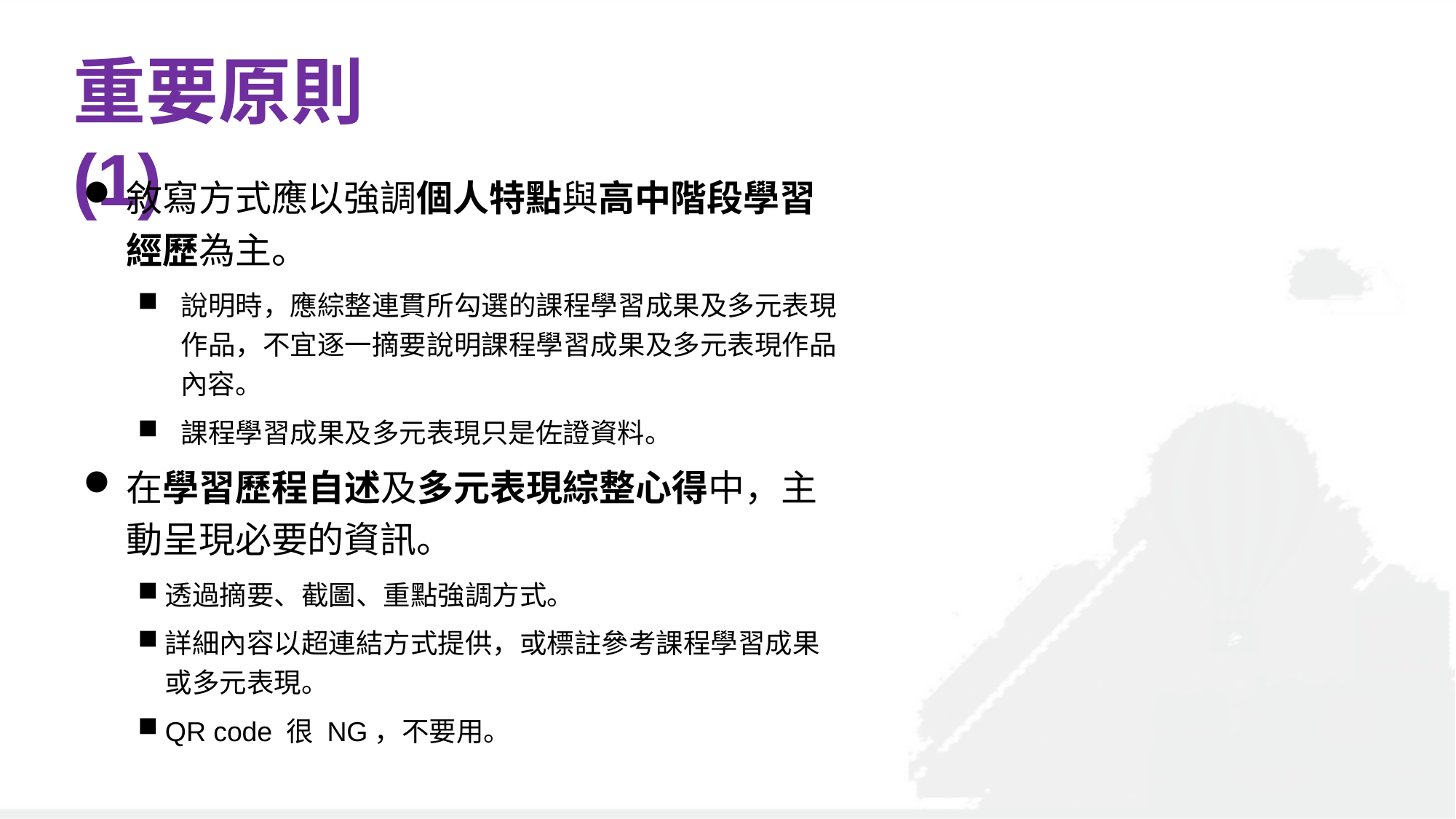

# 重要原則(1)
敘寫方式應以強調個人特點與高中階段學習
經歷為主。
說明時，應綜整連貫所勾選的課程學習成果及多元表現 作品，不宜逐一摘要說明課程學習成果及多元表現作品 內容。
課程學習成果及多元表現只是佐證資料。
在學習歷程自述及多元表現綜整心得中，主 動呈現必要的資訊。
透過摘要、截圖、重點強調方式。
詳細內容以超連結方式提供，或標註參考課程學習成果 或多元表現。
QR code 很 NG，不要用。